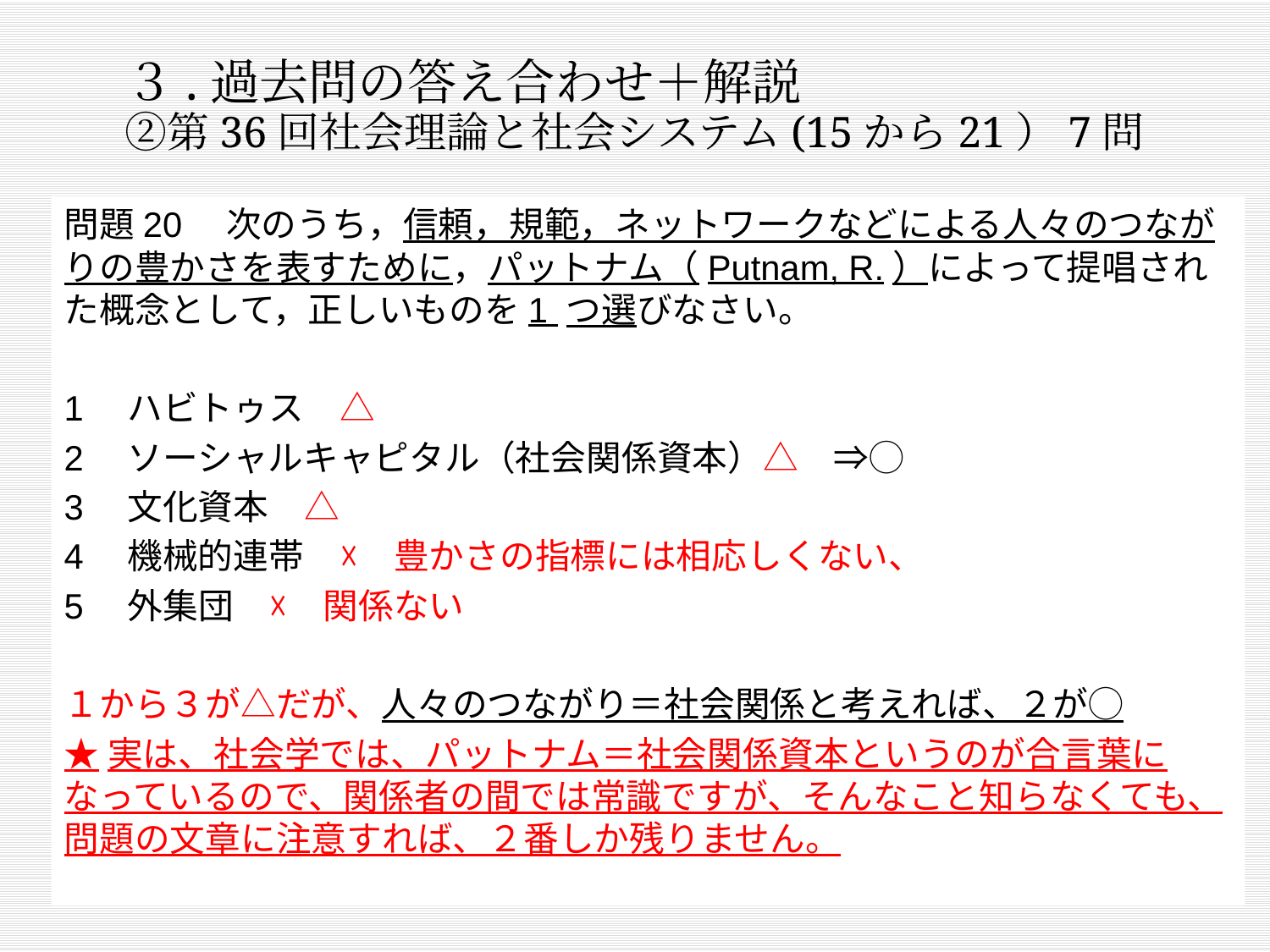

# ３.過去問の答え合わせ＋解説 ➁第36回社会理論と社会システム(15から21）7問
問題20　次のうち，信頼，規範，ネットワークなどによる人々のつながりの豊かさを表すために，パットナム（Putnam, R.）によって提唱された概念として，正しいものを1 つ選びなさい。

1　ハビトゥス　△
2　ソーシャルキャピタル（社会関係資本）△　⇒◯
3　文化資本　△
4　機械的連帯　☓　豊かさの指標には相応しくない、
5　外集団　☓　関係ない

１から３が△だが、人々のつながり＝社会関係と考えれば、２が◯
★実は、社会学では、パットナム＝社会関係資本というのが合言葉になっているので、関係者の間では常識ですが、そんなこと知らなくても、問題の文章に注意すれば、２番しか残りません。